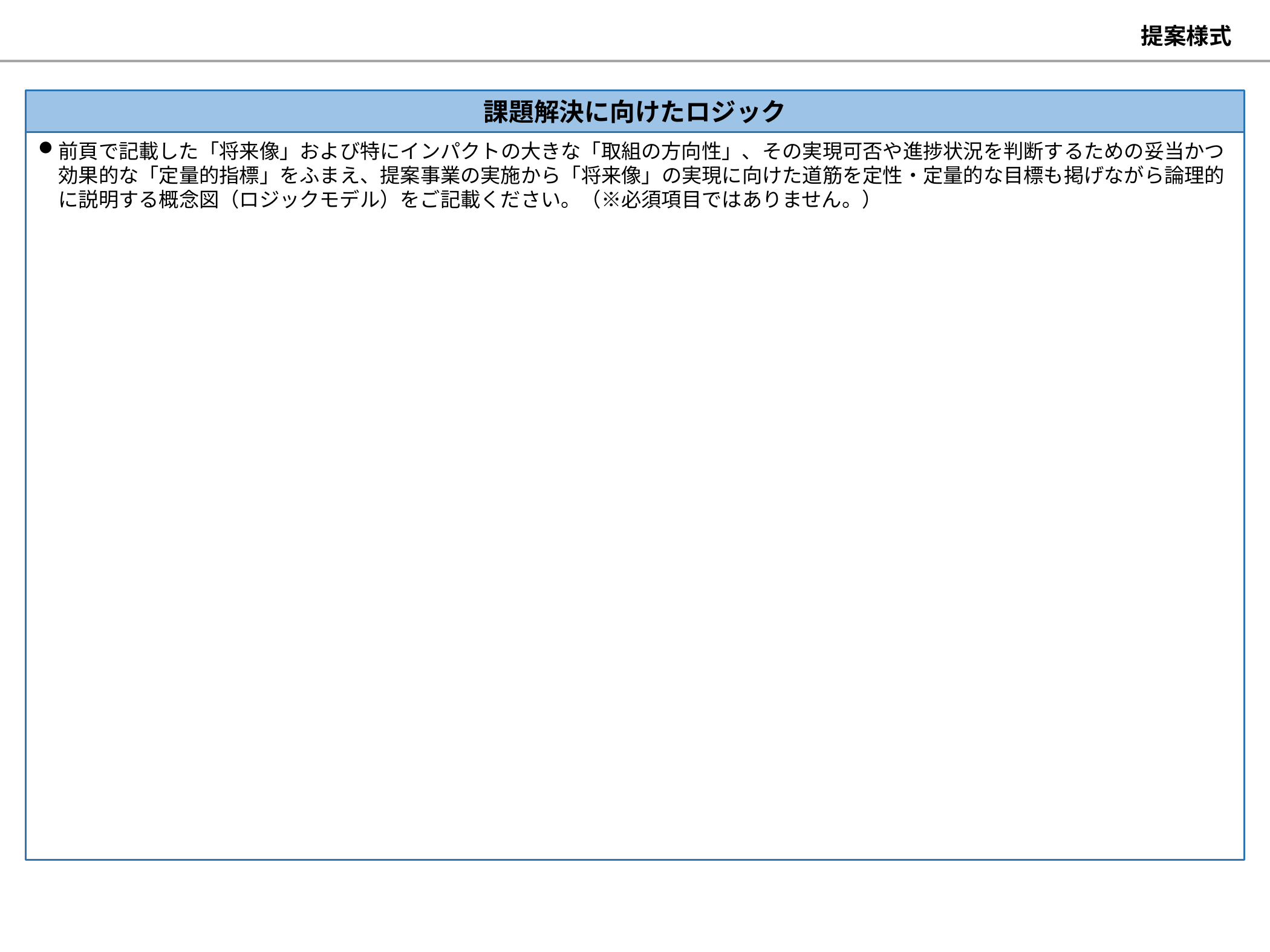

提案様式

課題解決に向けたロジック

前頁で記載した「将来像」および特にインパクトの大きな「取組の方向性」、その実現可否や進捗状況を判断するための妥当かつ効果的な「定量的指標」をふまえ、提案事業の実施から「将来像」の実現に向けた道筋を定性・定量的な目標も掲げながら論理的に説明する概念図（ロジックモデル）をご記載ください。（※必須項目ではありません。）